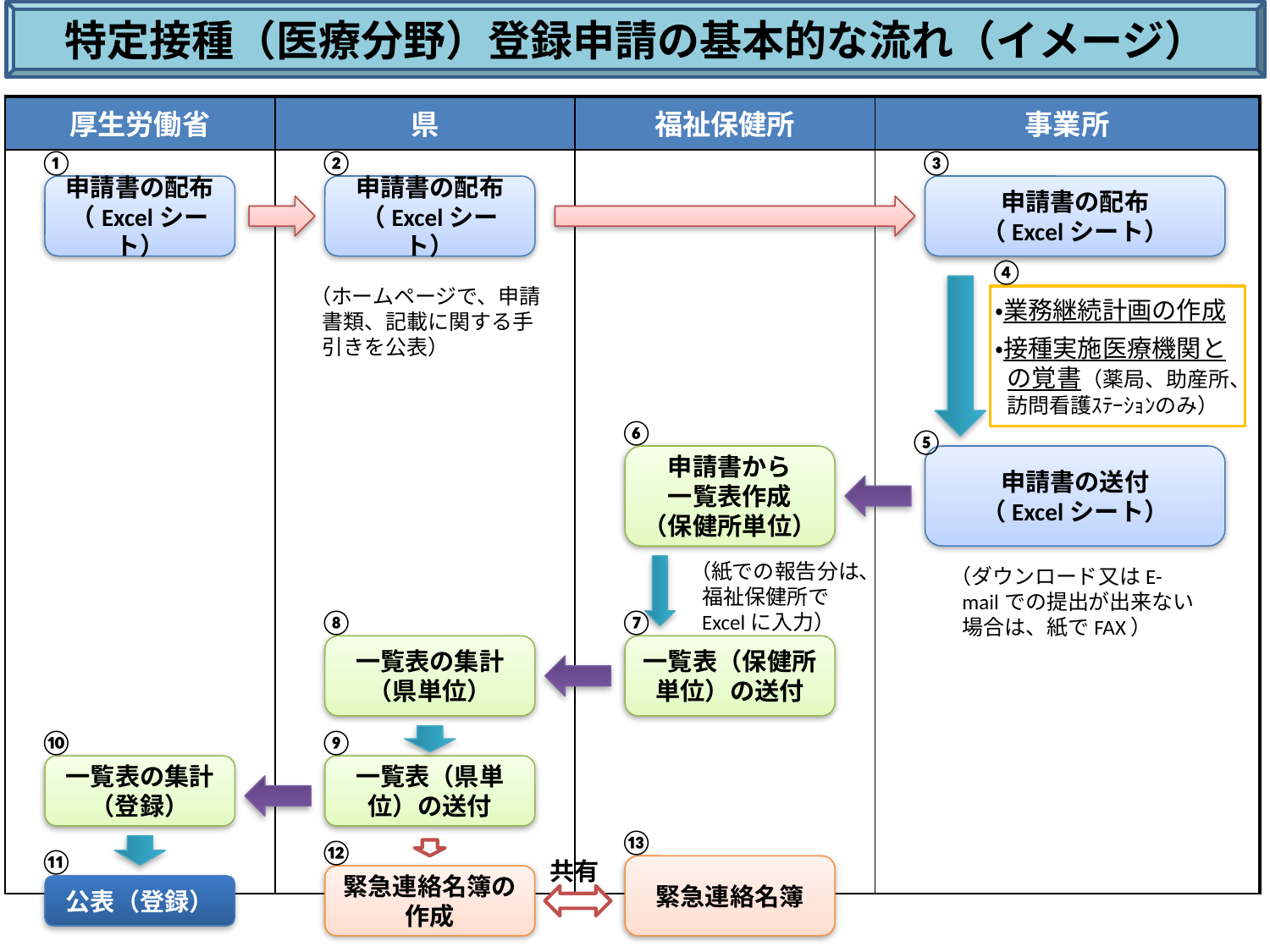

特定接種（医療分野）登録申請の基本的な流れ（イメージ）
| 厚生労働省 | 県 | 福祉保健所 | 事業所 |
| --- | --- | --- | --- |
|  |  |  |  |
①
②
③
申請書の配布
（Excelシート）
申請書の配布
（Excelシート）
申請書の配布
（Excelシート）

④
（ホームページで、申請書類、記載に関する手引きを公表）
・業務継続計画の作成

・接種実施医療機関との覚書（薬局、助産所、訪問看護ｽﾃｰｼｮﾝのみ）

⑥
⑤
申請書から
一覧表作成
（保健所単位）
申請書の送付
（Excelシート）

（ダウンロード又はE-mailでの提出が出来ない場合は、紙でFAX）
（紙での報告分は、福祉保健所でExcelに入力）

⑧
⑦
一覧表の集計
（県単位）
一覧表（保健所単位）の送付

⑩
⑨
一覧表の集計
（登録）
一覧表（県単位）の送付

⑬

⑫

⑪
共有
緊急連絡名簿
緊急連絡名簿の作成
公表（登録）